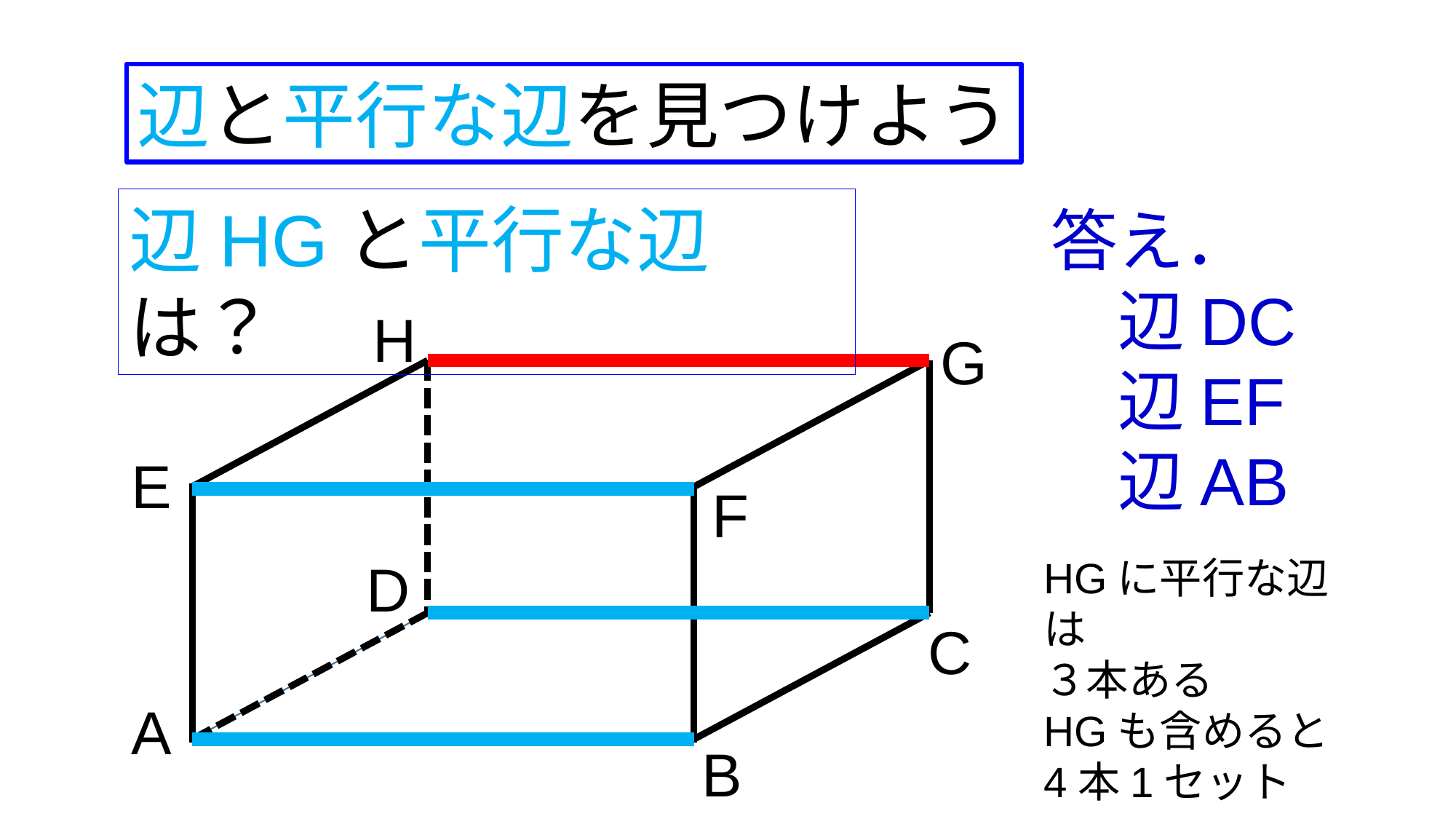

辺と平行な辺を見つけよう
辺HGと平行な辺は？
答え．
　辺DC
　辺EF
　辺AB
H
G

E
F
D
HGに平行な辺は
３本ある
HGも含めると
4本1セット
C

A
B